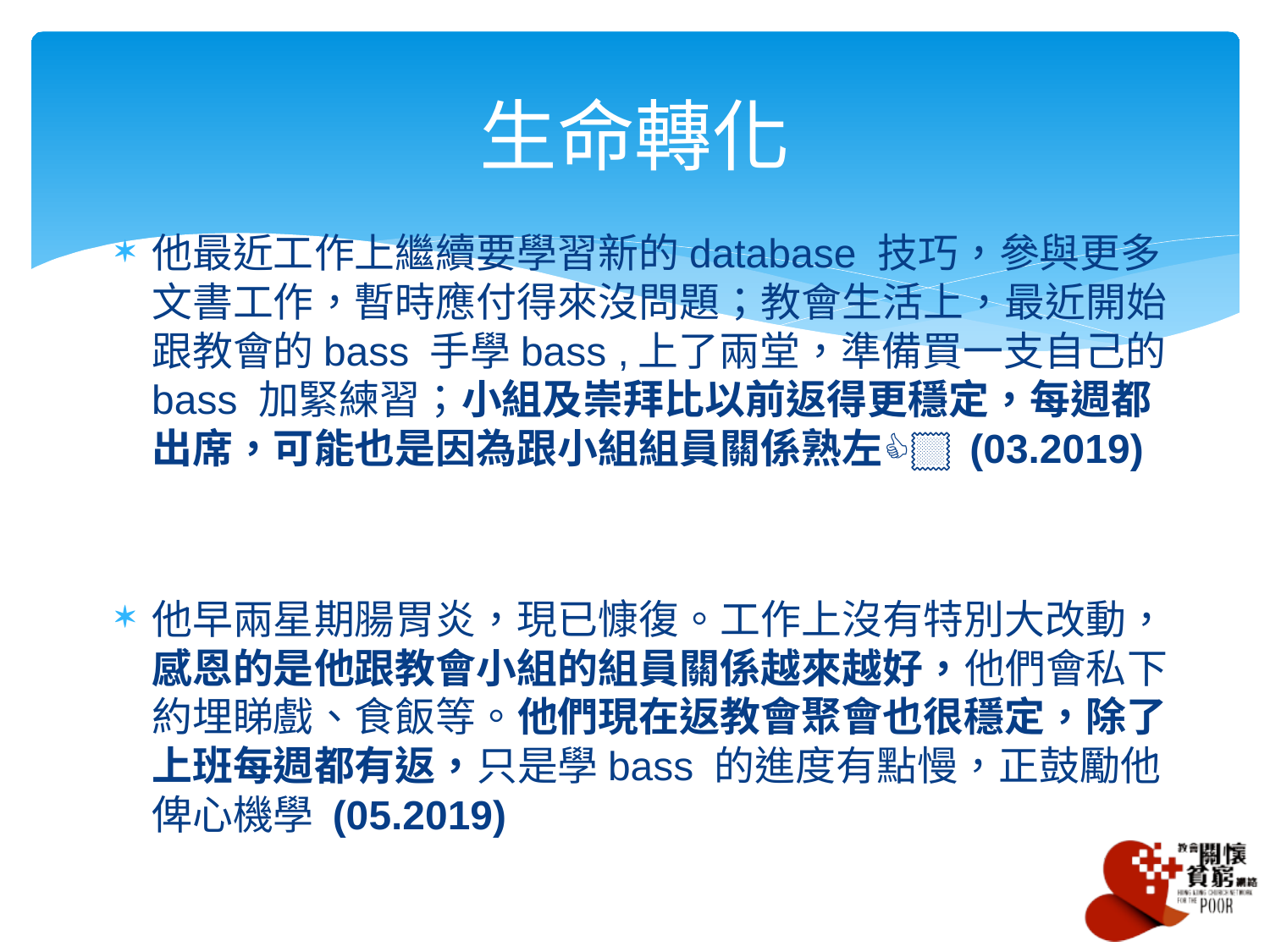

# 生命轉化
他最近工作上繼續要學習新的database 技巧，參與更多文書工作，暫時應付得來沒問題；教會生活上，最近開始跟教會的bass 手學bass ,上了兩堂，準備買一支自己的bass 加緊練習；小組及崇拜比以前返得更穩定，每週都出席，可能也是因為跟小組組員關係熟左👍🏻 (03.2019)

他早兩星期腸胃炎，現已慷復。工作上沒有特別大改動，感恩的是他跟教會小組的組員關係越來越好，他們會私下約埋睇戲、食飯等。他們現在返教會聚會也很穩定，除了上班每週都有返，只是學bass 的進度有點慢，正鼓勵他俾心機學 (05.2019)